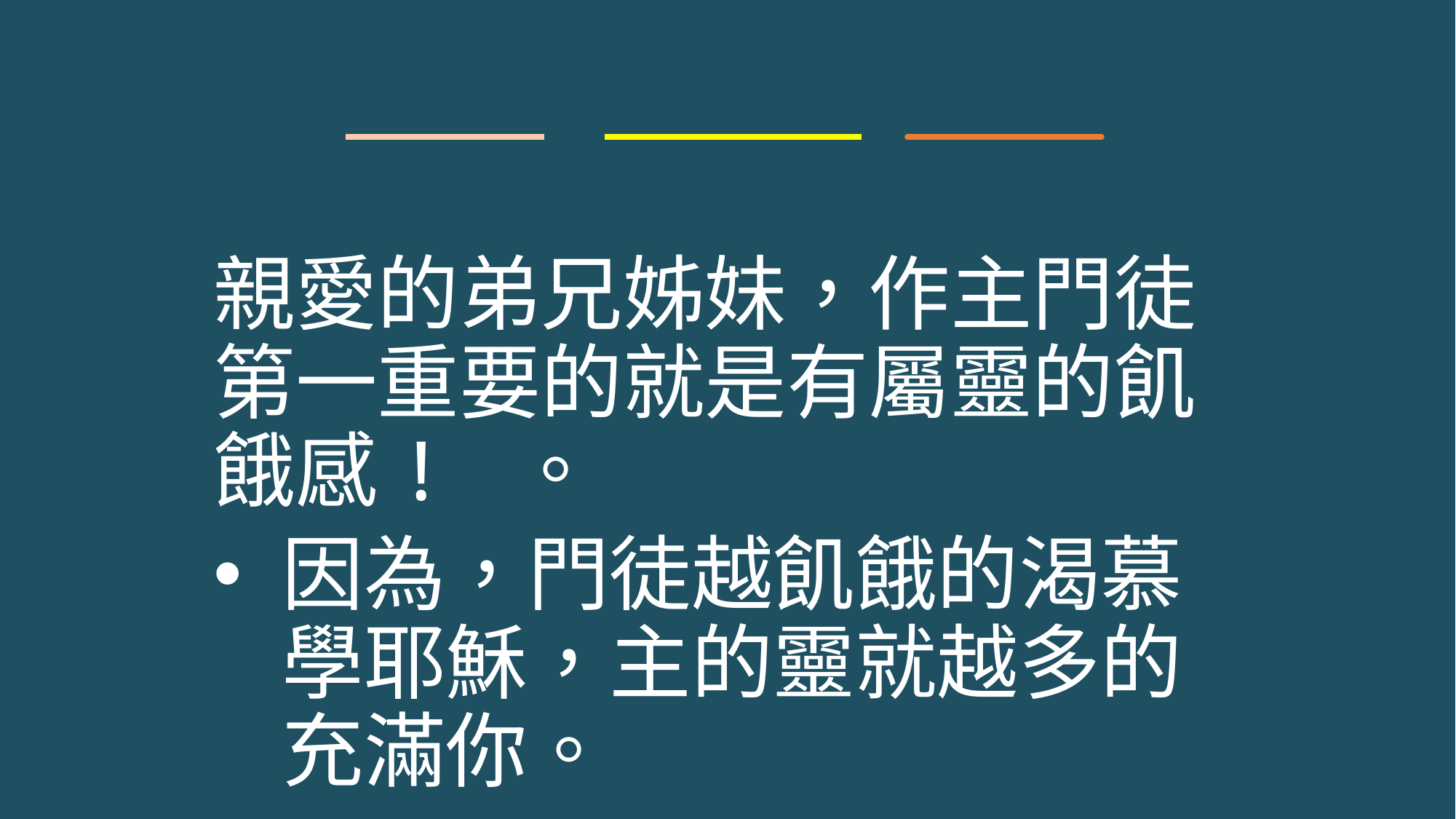

親愛的弟兄姊妹，作主門徒第一重要的就是有屬靈的飢餓感! 。
因為，門徒越飢餓的渴慕學耶穌，主的靈就越多的充滿你。